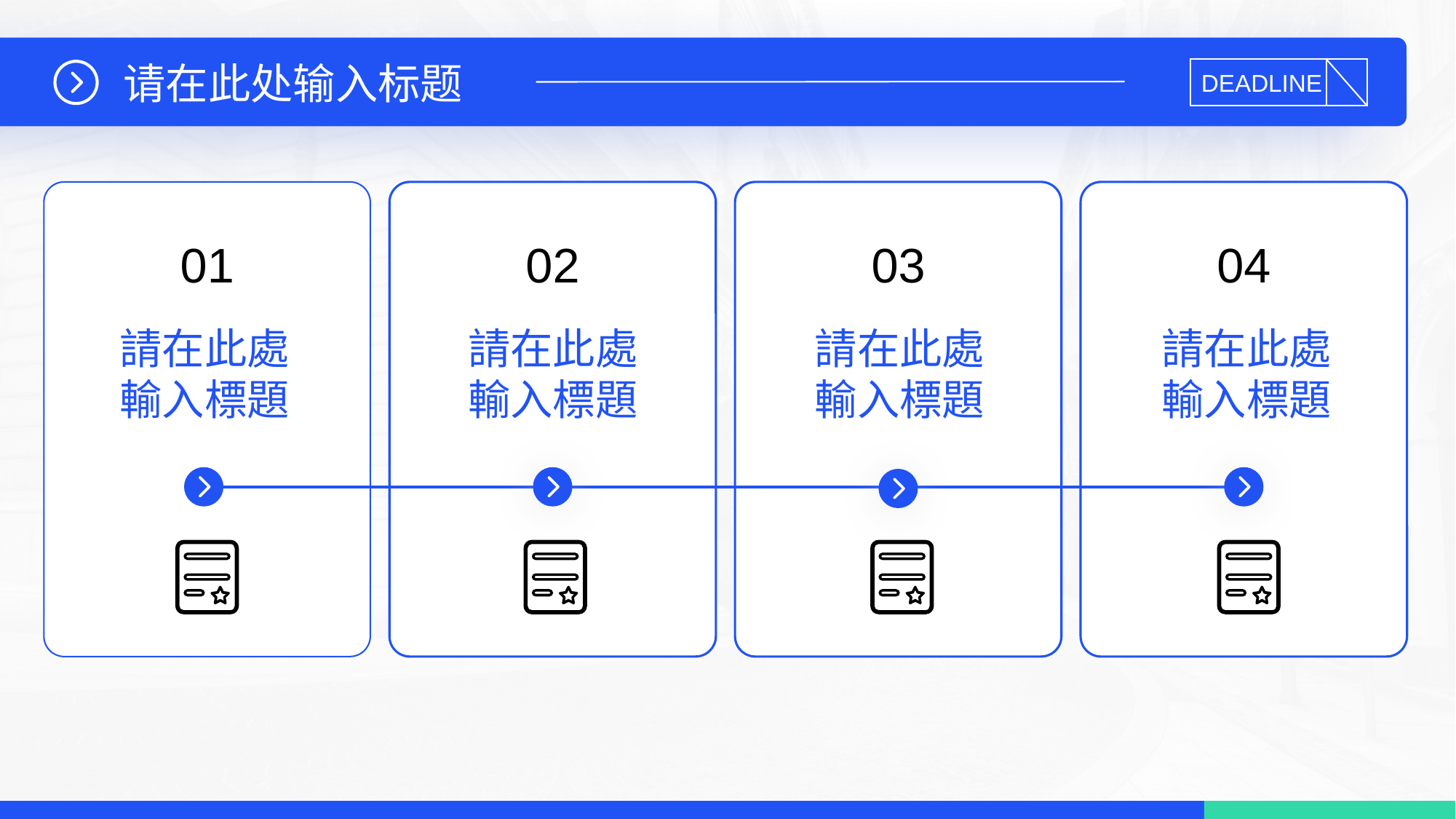

01
02
03
04
請在此處輸入標題
請在此處輸入標題
請在此處輸入標題
請在此處輸入標題